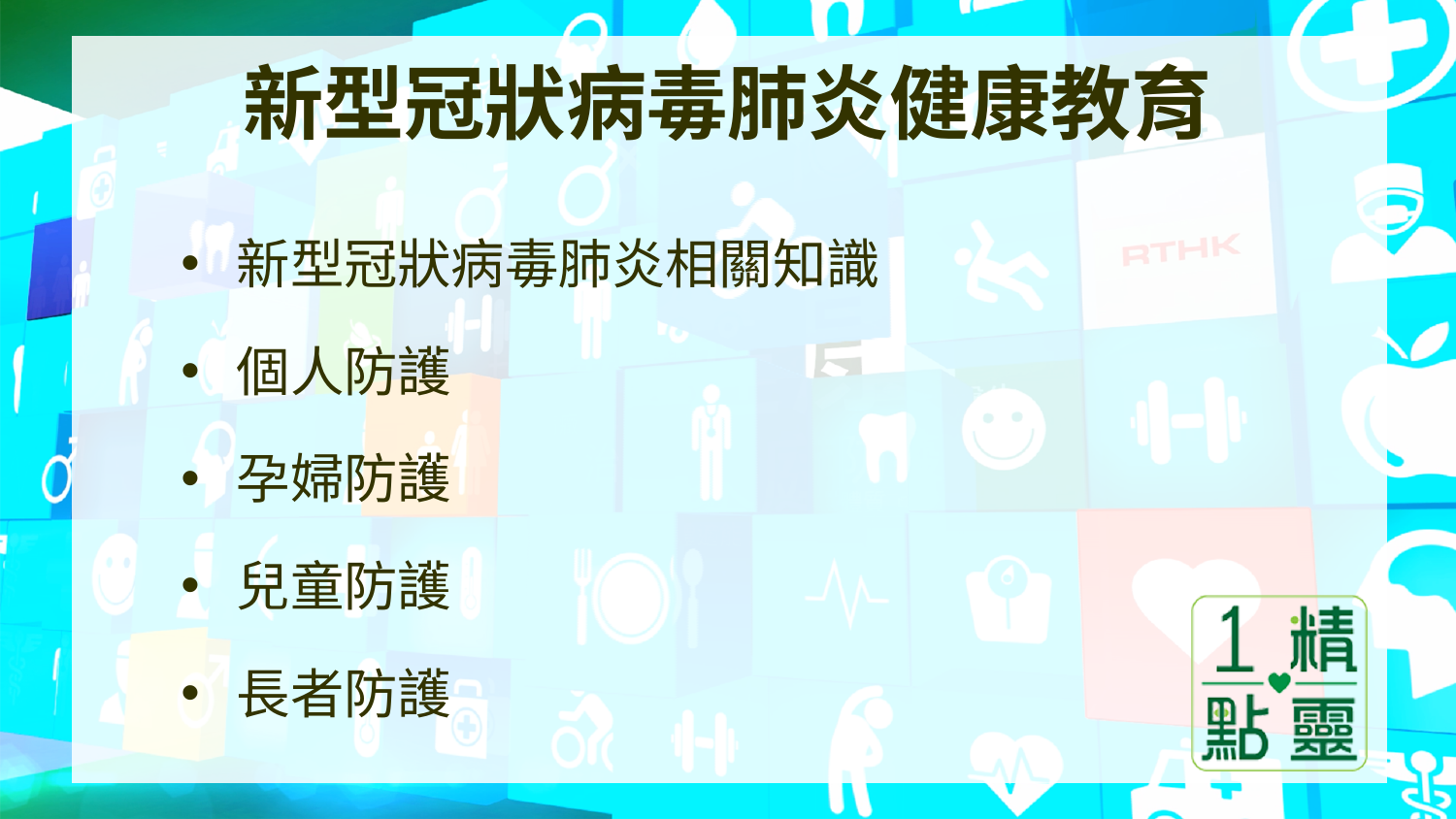

# 新型冠狀病毒肺炎健康教育
新型冠狀病毒肺炎相關知識
個人防護
孕婦防護
兒童防護
長者防護